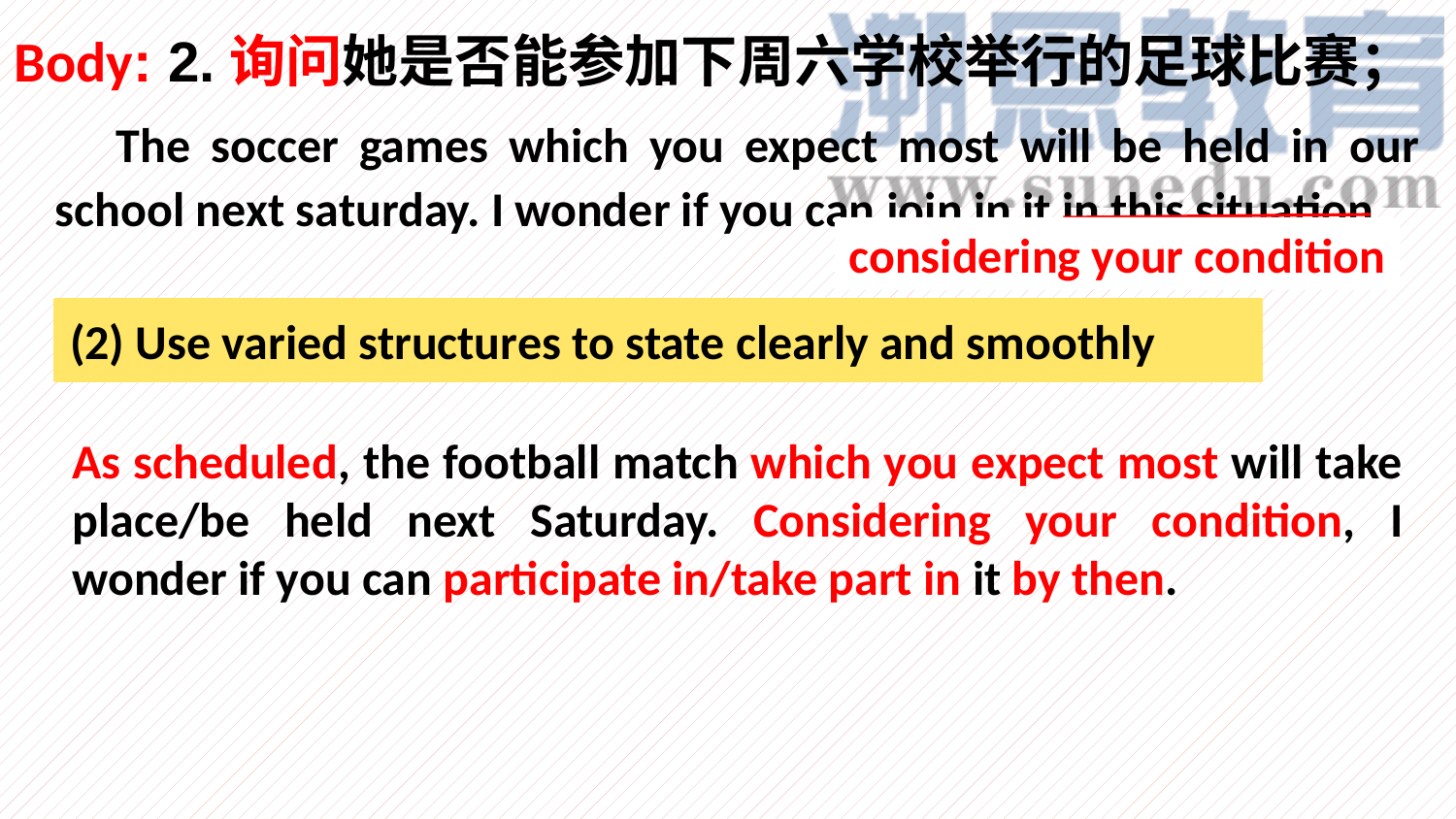

Body: 2.询问她是否能参加下周六学校举行的足球比赛；
   The soccer games which you expect most will be held in our school next saturday. I wonder if you can join in it in this situation.
considering your condition
(2) Use varied structures to state clearly and smoothly
As scheduled, the football match which you expect most will take place/be held next Saturday. Considering your condition, I wonder if you can participate in/take part in it by then.